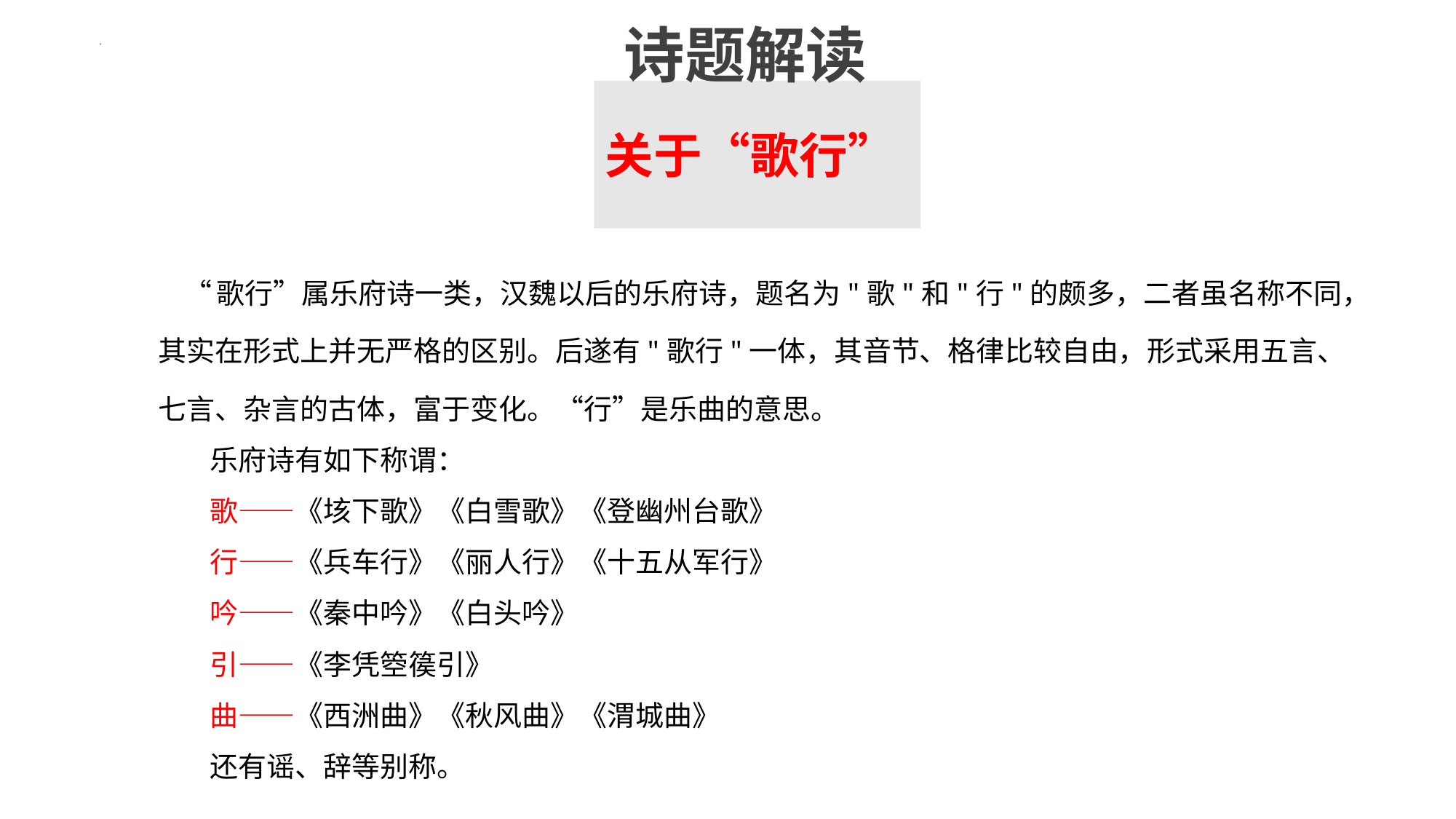

诗题解读
# 关于“歌行”
    “歌行”属乐府诗一类，汉魏以后的乐府诗，题名为"歌"和"行"的颇多，二者虽名称不同，其实在形式上并无严格的区别。后遂有"歌行"一体，其音节、格律比较自由，形式采用五言、七言、杂言的古体，富于变化。“行”是乐曲的意思。
乐府诗有如下称谓：
歌——《垓下歌》《白雪歌》《登幽州台歌》
行——《兵车行》《丽人行》《十五从军行》
吟——《秦中吟》《白头吟》
引——《李凭箜篌引》
曲——《西洲曲》《秋风曲》《渭城曲》
还有谣、辞等别称。